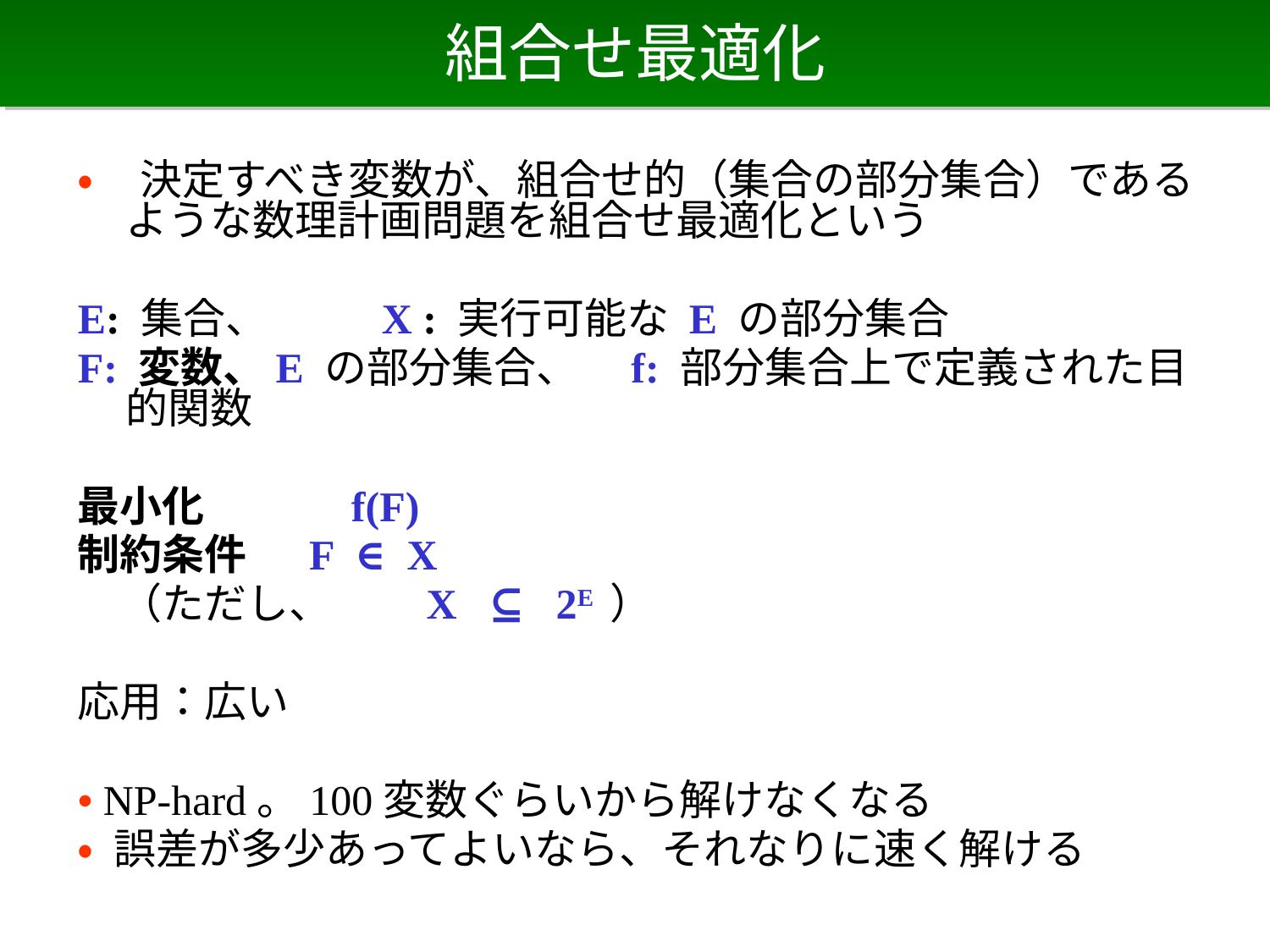

# 組合せ最適化
• 決定すべき変数が、組合せ的（集合の部分集合）であるような数理計画問題を組合せ最適化という

E: 集合、  　　X : 実行可能な E の部分集合
F: 変数、E の部分集合、　f: 部分集合上で定義された目的関数

最小化 　　　f(F)
制約条件　 F  ∈  X
　（ただし、　　X   ⊆   2E ）

応用：広い

• NP-hard。100変数ぐらいから解けなくなる
• 誤差が多少あってよいなら、それなりに速く解ける